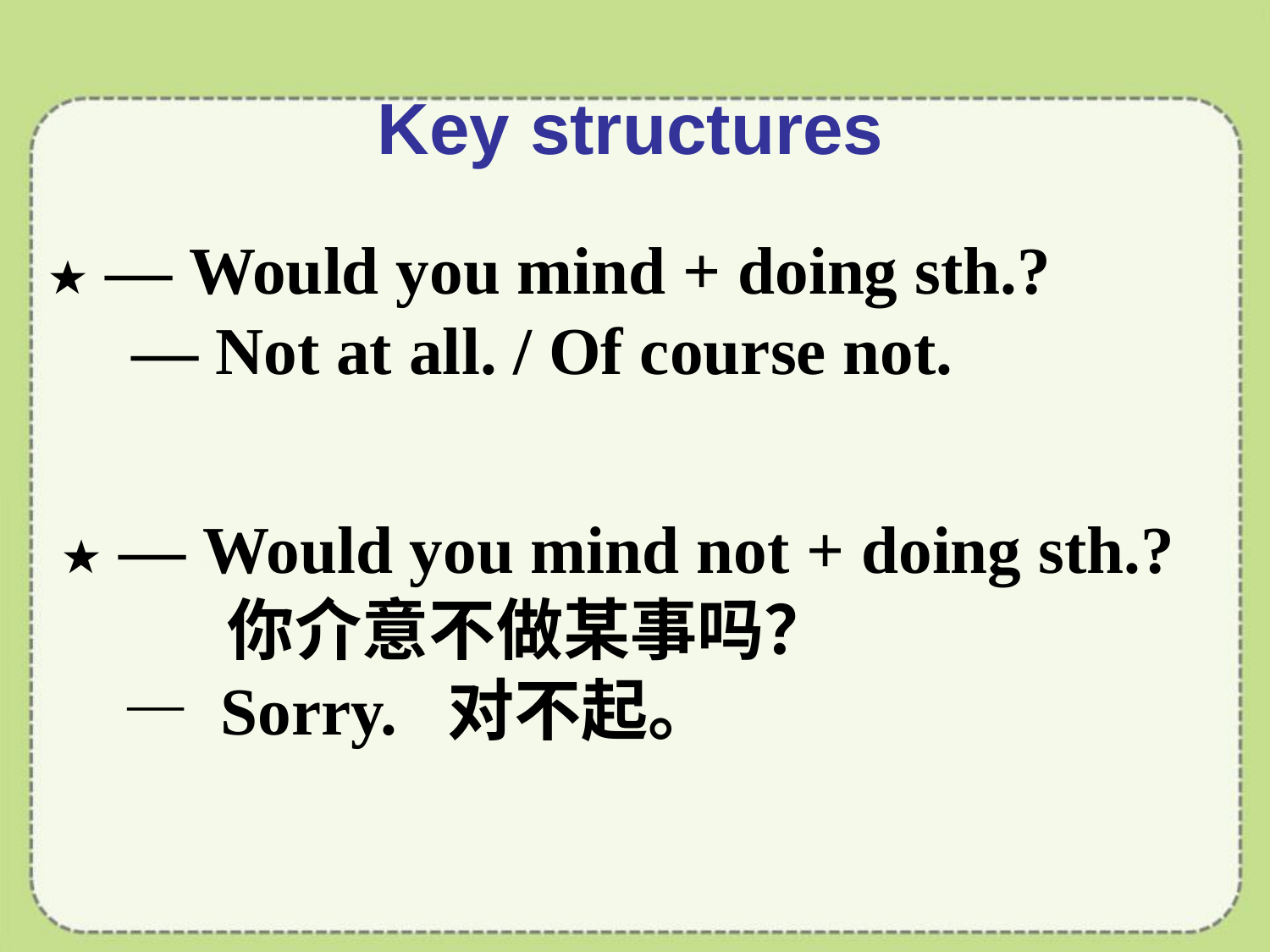

Key structures
★ — Would you mind + doing sth.?
     — Not at all. / Of course not.
★ — Would you mind not + doing sth.?
         你介意不做某事吗？
    — Sorry.  对不起。